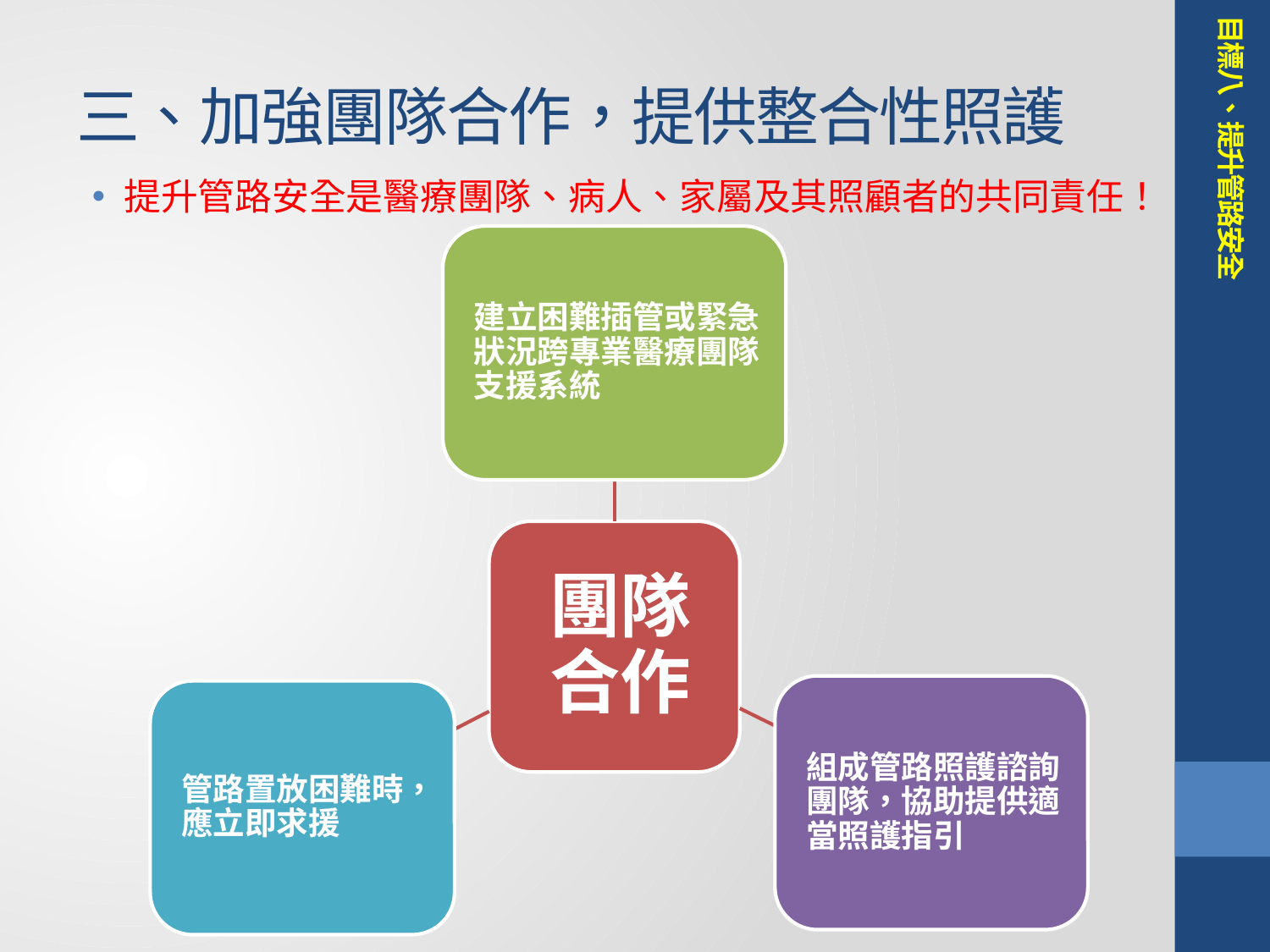

# 三、加強團隊合作，提供整合性照護
提升管路安全是醫療團隊、病人、家屬及其照顧者的共同責任！
團隊合作
建立困難插管或緊急狀況跨專業醫療團隊支援系統
組成管路照護諮詢團隊，協助提供適當照護指引
管路置放困難時，應立即求援